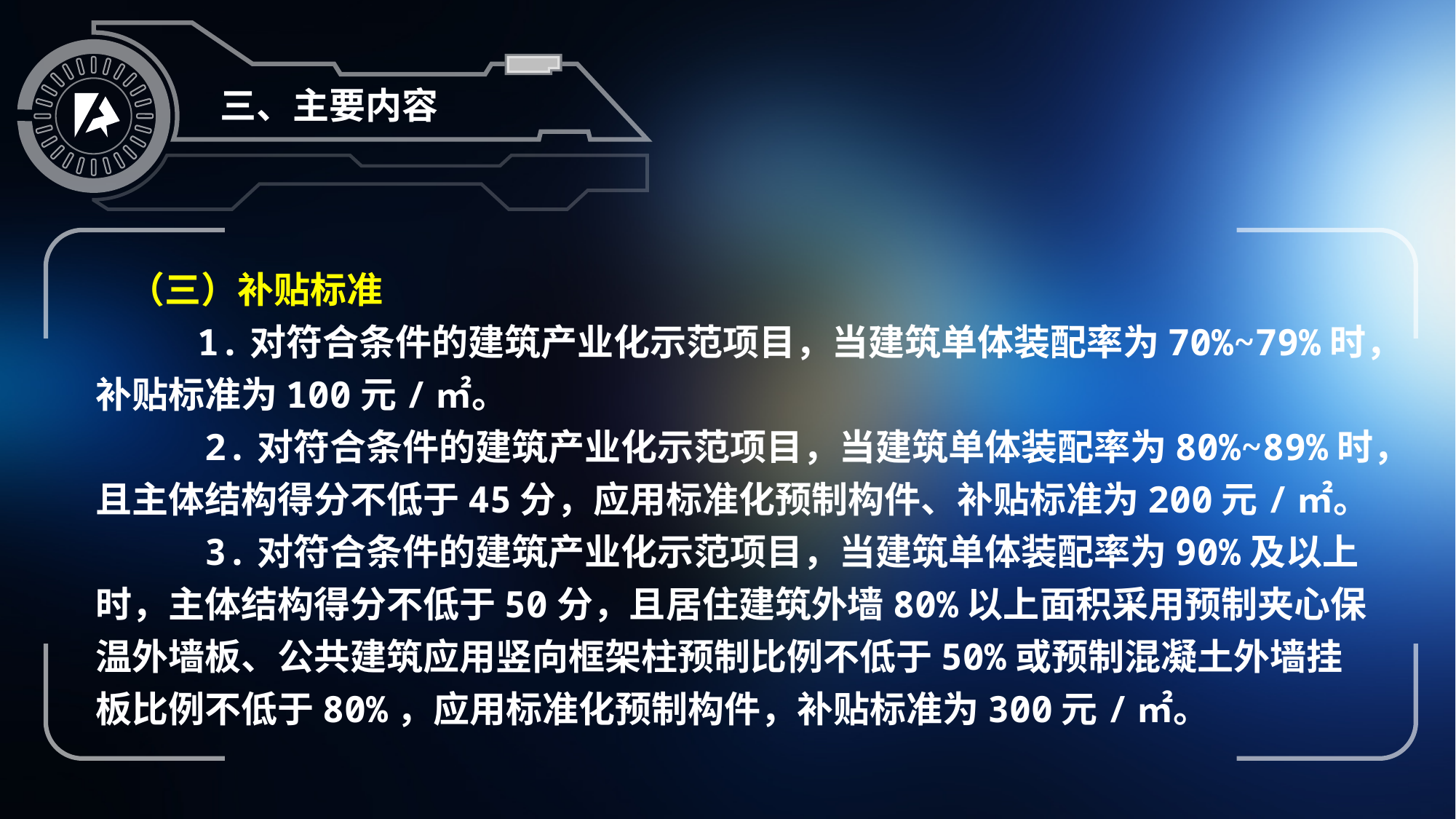

三、主要内容

   （三）补贴标准
     1.对符合条件的建筑产业化示范项目，当建筑单体装配率为70%~79%时，补贴标准为100元/㎡。
     2.对符合条件的建筑产业化示范项目，当建筑单体装配率为80%~89%时，且主体结构得分不低于45分，应用标准化预制构件、补贴标准为200元/㎡。
     3.对符合条件的建筑产业化示范项目，当建筑单体装配率为90%及以上时，主体结构得分不低于50分，且居住建筑外墙80%以上面积采用预制夹心保温外墙板、公共建筑应用竖向框架柱预制比例不低于50%或预制混凝土外墙挂板比例不低于80%，应用标准化预制构件，补贴标准为300元/㎡。